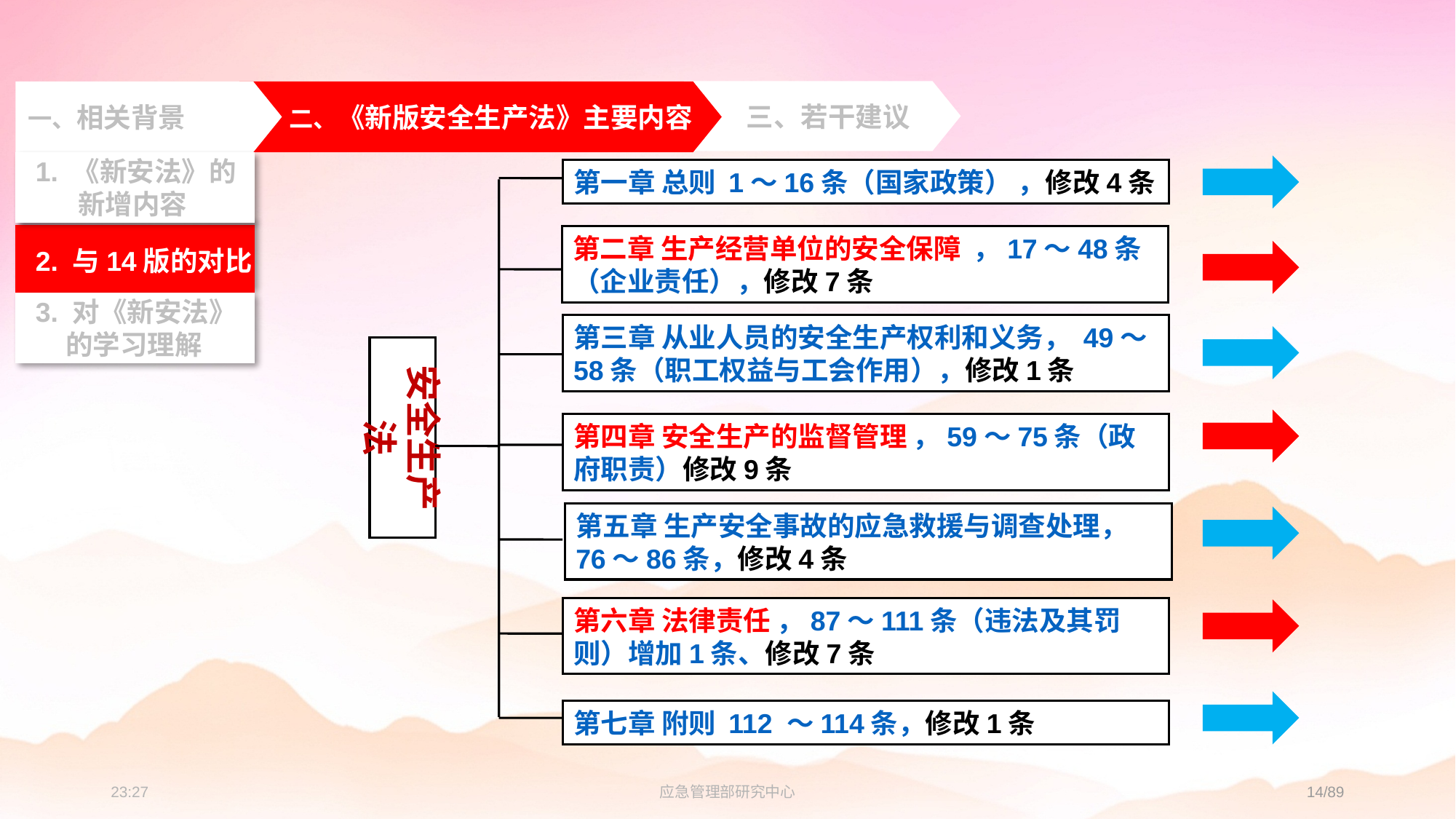

三、若干建议
一、相关背景
     二、《新版安全生产法》主要内容
 2. 与14版的对比
 3. 对《新安法》
     的学习理解
 1. 《新安法》的
       新增内容

第一章 总则 1～16条（国家政策） ，修改4条

第二章 生产经营单位的安全保障  ，17～48条（企业责任），修改7条

第三章 从业人员的安全生产权利和义务， 49～58条（职工权益与工会作用），修改1条

安全生产法

第四章 安全生产的监督管理 ，59～75条（政府职责）修改9条

第五章 生产安全事故的应急救援与调查处理， 76～86条，修改4条

第六章 法律责任 ，87～111条（违法及其罚则）增加1条、修改7条

第七章 附则 112 ～114条，修改1条

23:27
应急管理部研究中心
14/89